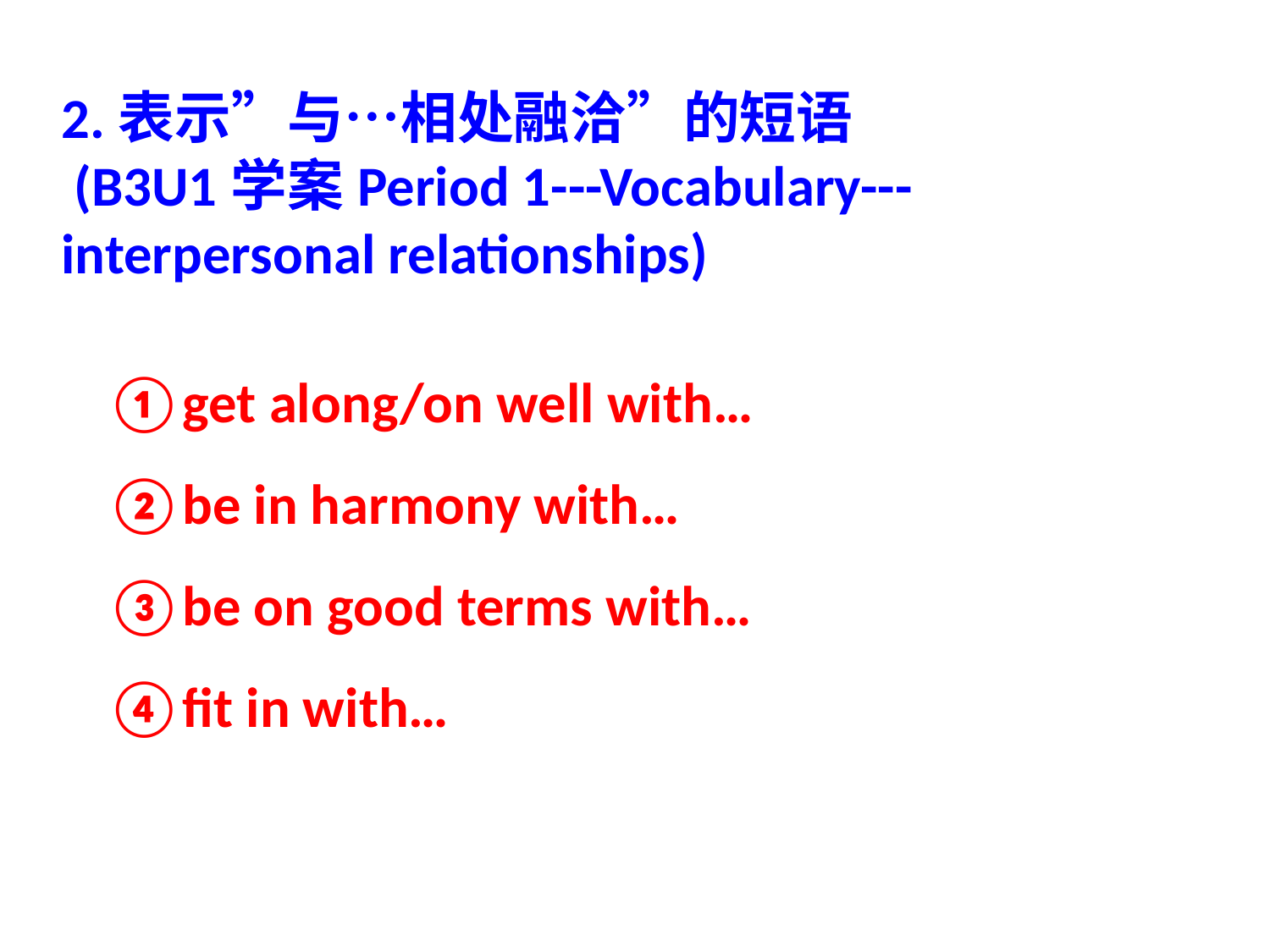

2.表示”与…相处融洽”的短语
 (B3U1学案Period 1---Vocabulary---interpersonal relationships)
get along/on well with…
be in harmony with…
be on good terms with…
fit in with…